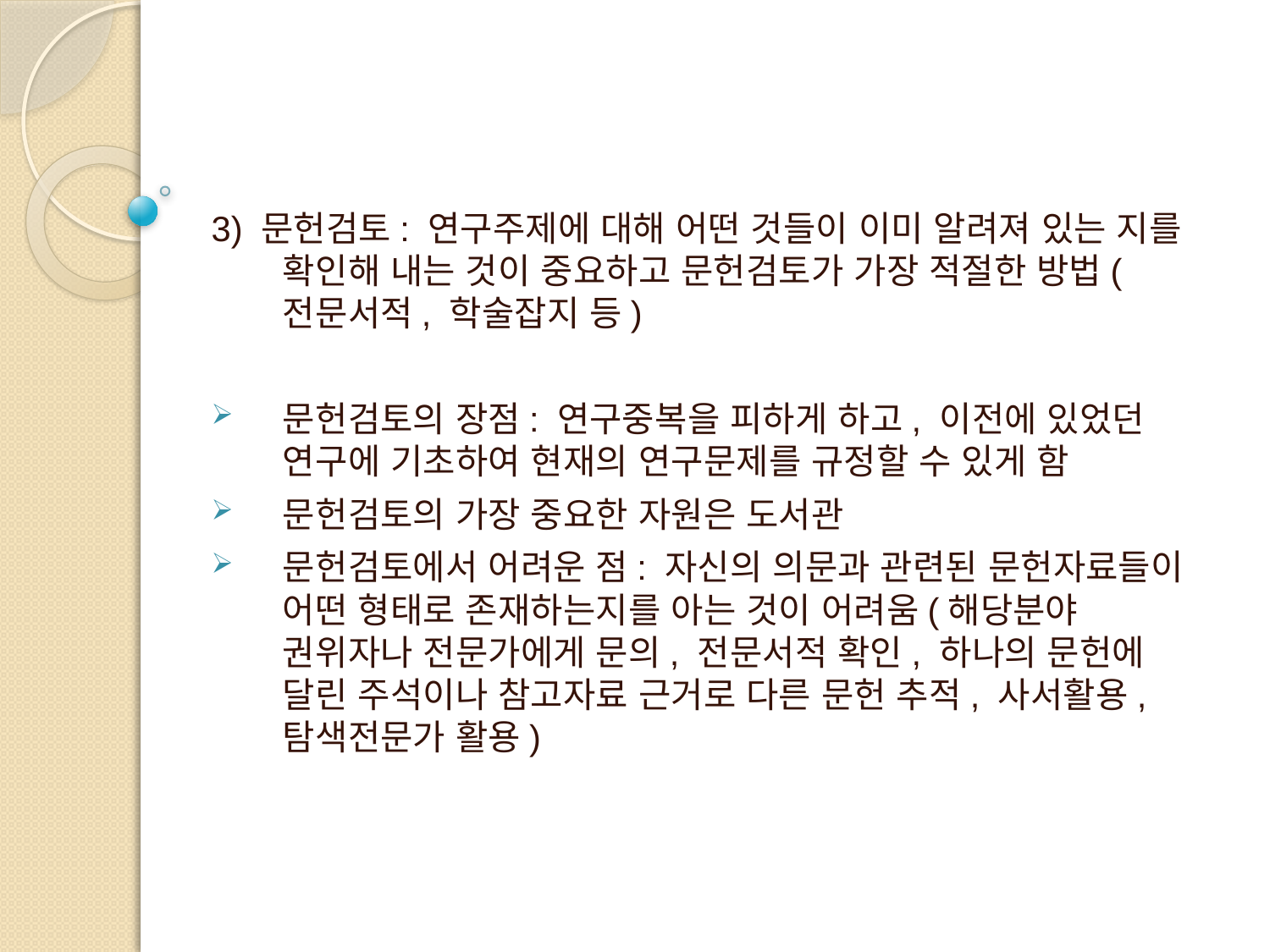

3) 문헌검토: 연구주제에 대해 어떤 것들이 이미 알려져 있는 지를 확인해 내는 것이 중요하고 문헌검토가 가장 적절한 방법(전문서적, 학술잡지 등)

문헌검토의 장점: 연구중복을 피하게 하고, 이전에 있었던 연구에 기초하여 현재의 연구문제를 규정할 수 있게 함
문헌검토의 가장 중요한 자원은 도서관
문헌검토에서 어려운 점: 자신의 의문과 관련된 문헌자료들이 어떤 형태로 존재하는지를 아는 것이 어려움(해당분야 권위자나 전문가에게 문의, 전문서적 확인, 하나의 문헌에 달린 주석이나 참고자료 근거로 다른 문헌 추적, 사서활용, 탐색전문가 활용)